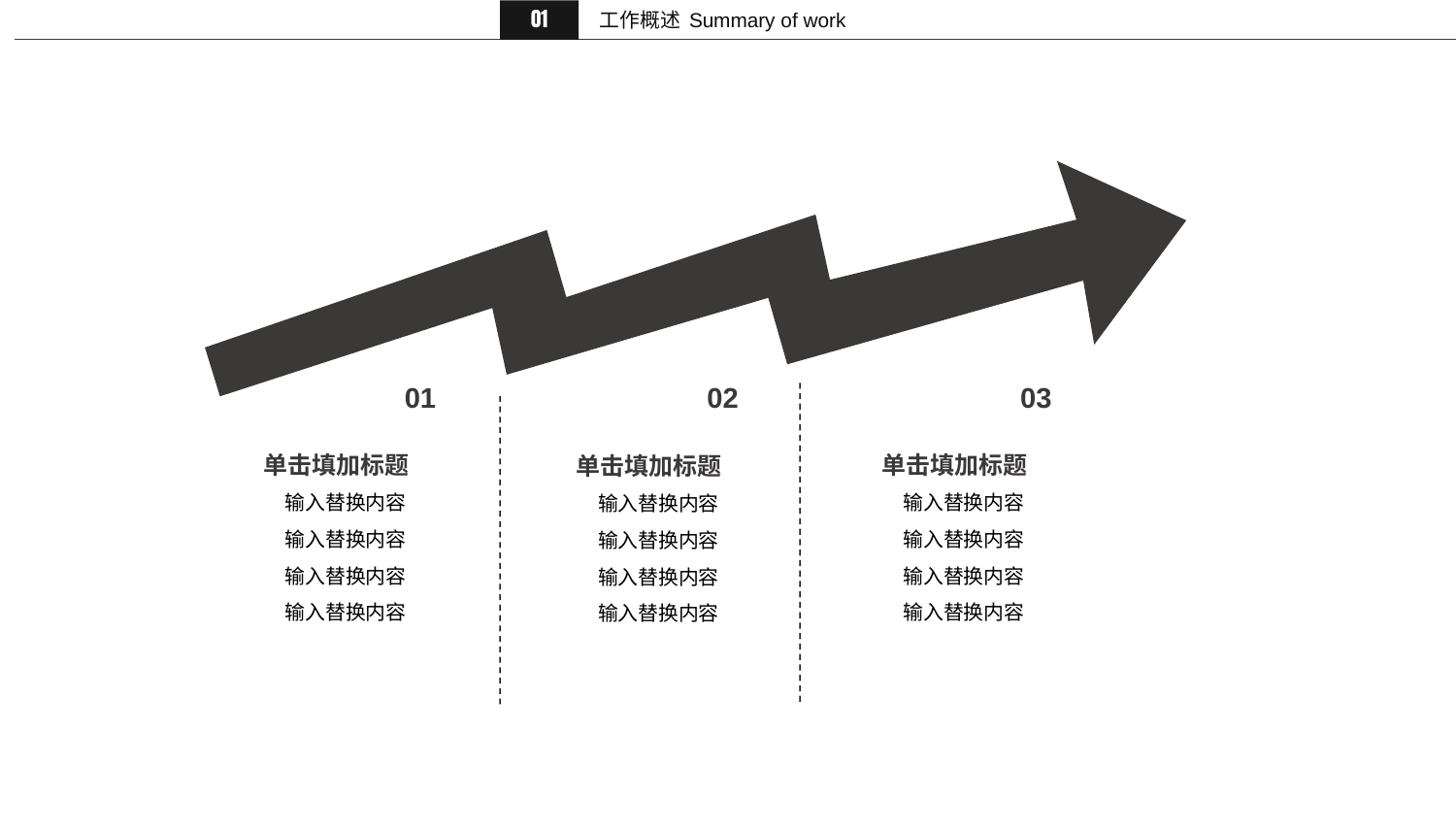

01
Summary of work
工作概述

01
02
03

单击填加标题
单击填加标题
单击填加标题
输入替换内容
输入替换内容
输入替换内容
输入替换内容
输入替换内容
输入替换内容
输入替换内容
输入替换内容
输入替换内容
输入替换内容
输入替换内容
输入替换内容